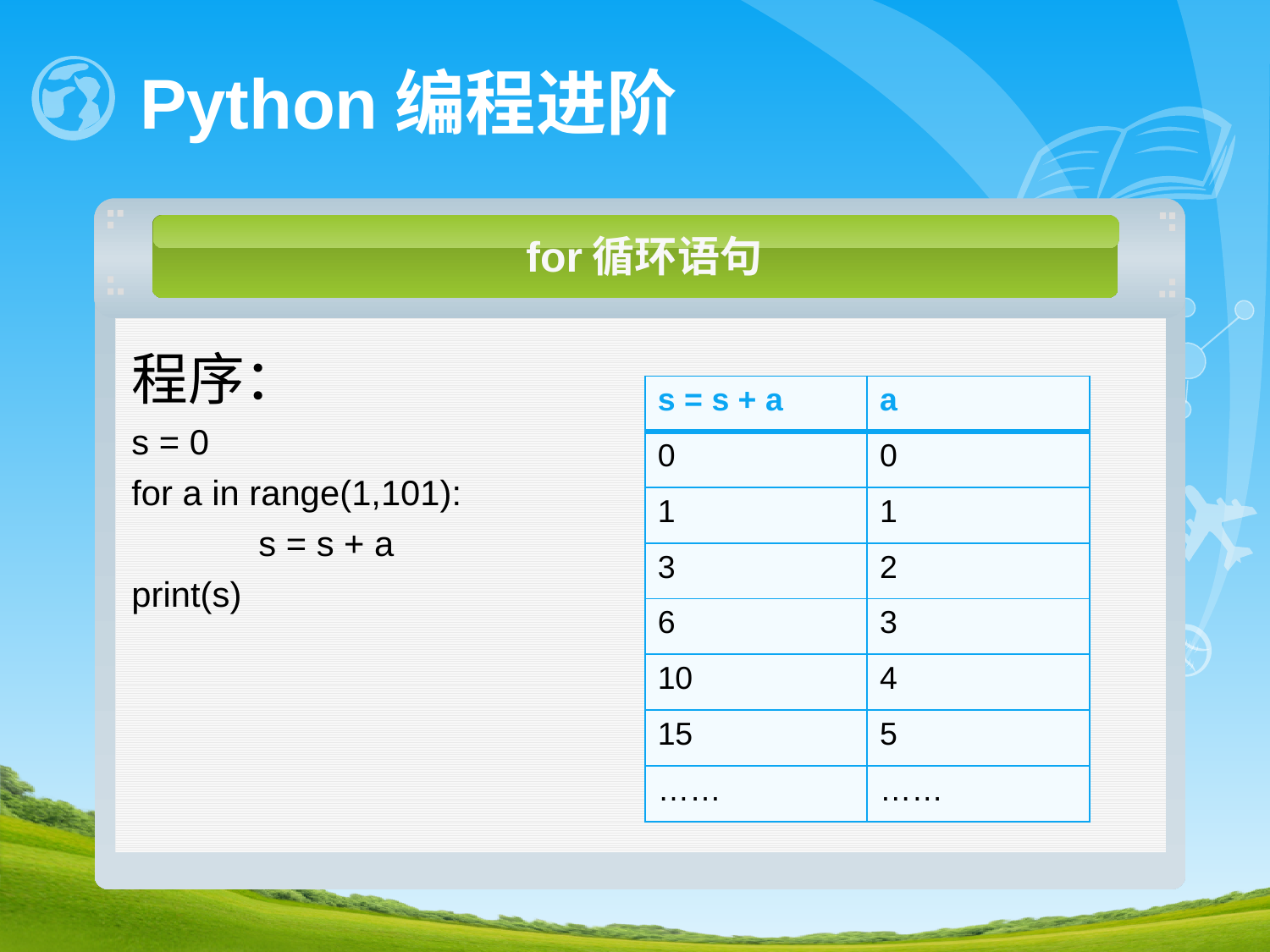

# Python编程进阶

for循环语句

程序：
s = 0
for a in range(1,101):
	s = s + a
print(s)

| s = s + a | a |
| --- | --- |
| 0 | 0 |
| 1 | 1 |
| 3 | 2 |
| 6 | 3 |
| 10 | 4 |
| 15 | 5 |
| …… | …… |